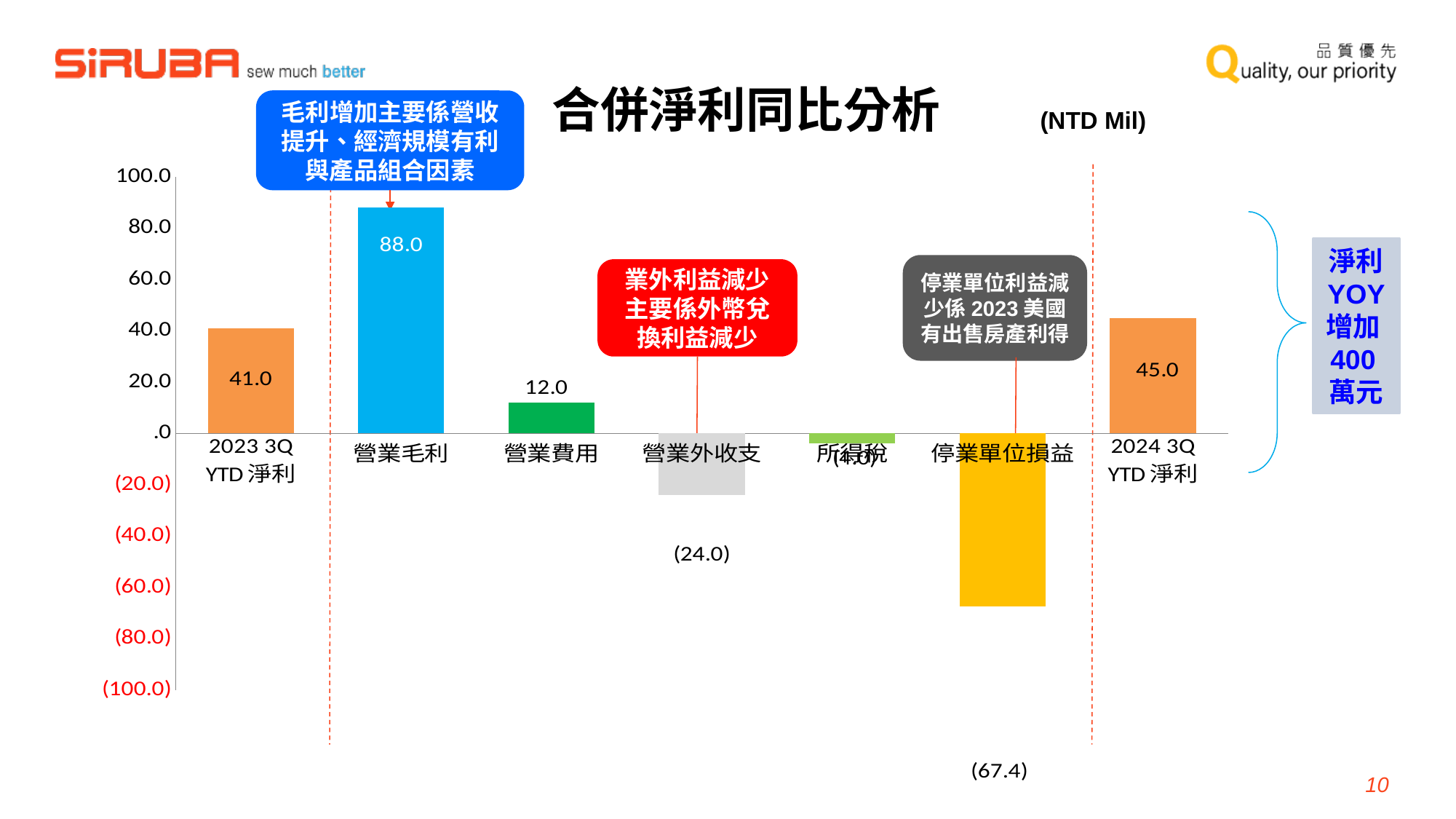

合併淨利同比分析
毛利增加主要係營收提升、經濟規模有利與產品組合因素
(NTD Mil)

### Chart

| Category |  |
|---|---|
| 2023 3Q
YTD淨利 | 41000.0 |
| 營業毛利 | 88000.0 |
| 營業費用 | 12000.0 |
| 營業外收支 | -24000.0 |
| 所得稅 | -4000.0 |
| 停業單位損益 | -67400.0 |
| 2024 3Q
YTD淨利 | 45000.0 |
淨利
YOY
增加400萬元
停業單位利益減少係2023美國有出售房產利得
業外利益減少主要係外幣兌換利益減少
10